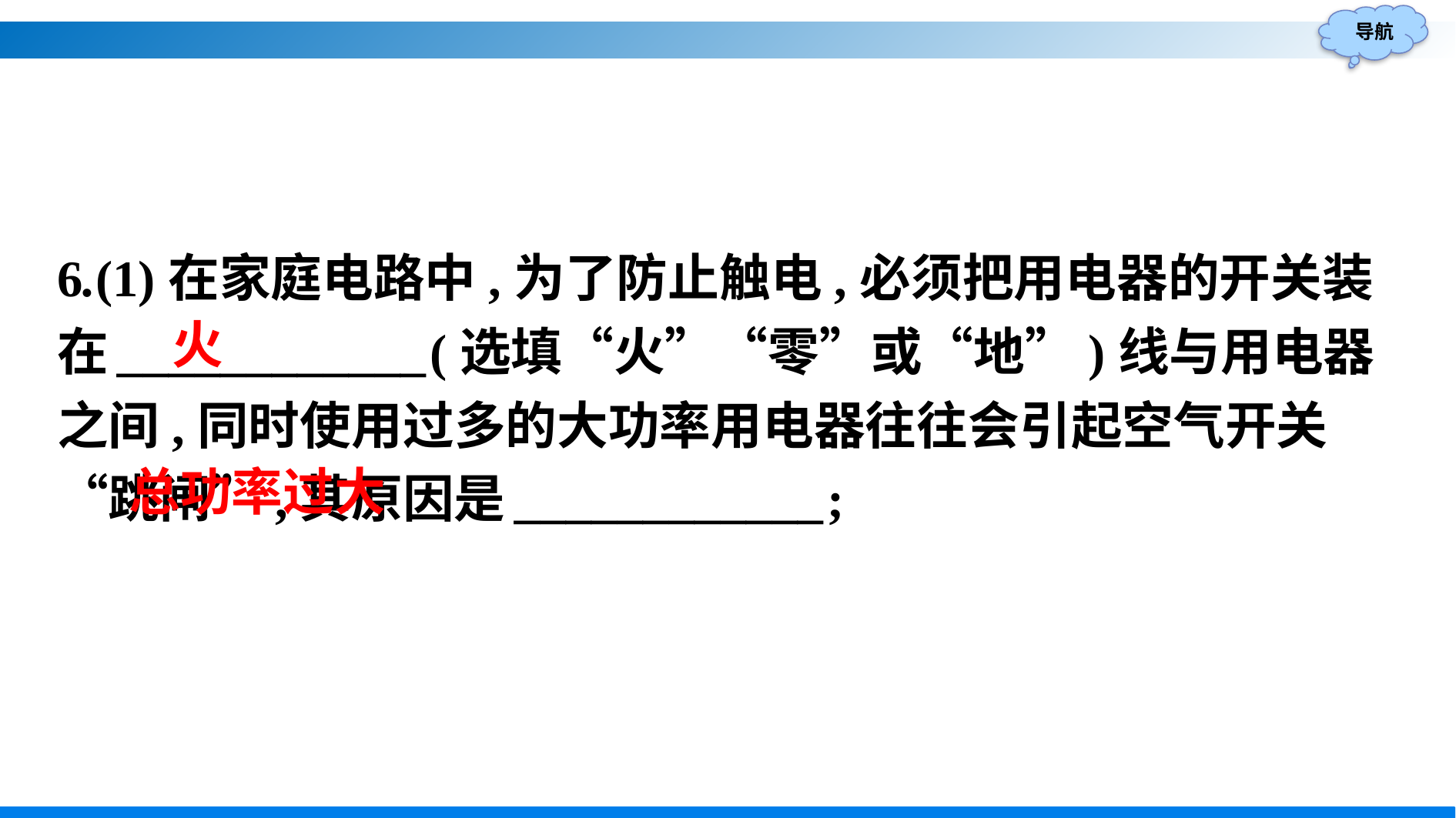

6.(1)在家庭电路中,为了防止触电,必须把用电器的开关装在____________(选填“火”“零”或“地”)线与用电器之间,同时使用过多的大功率用电器往往会引起空气开关“跳闸”,其原因是____________;
火
总功率过大